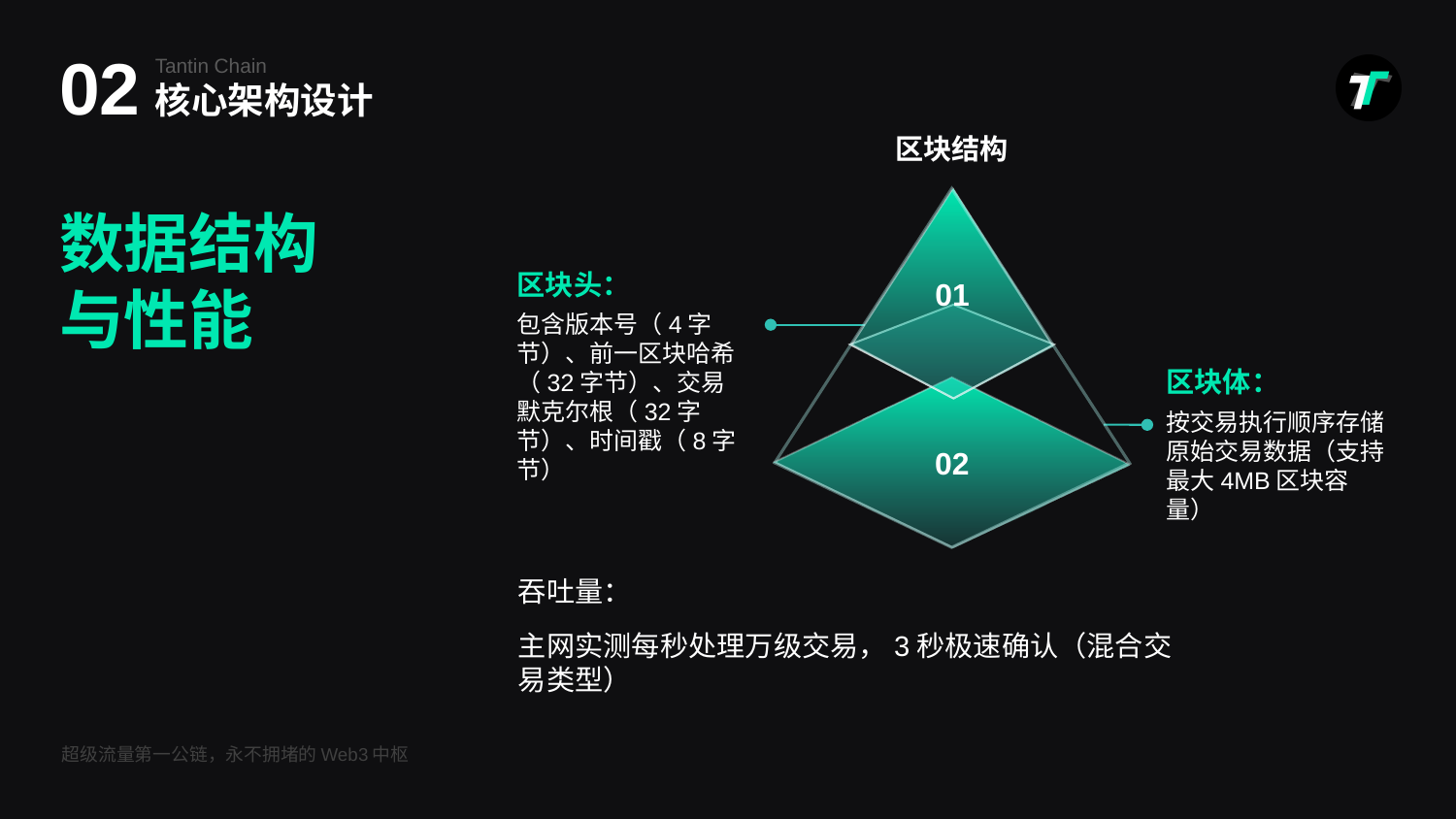

02
Tantin Chain
核心架构设计
区块结构

01
数据结构
与性能
区块头：

包含版本号（4字节）、前一区块哈希（32字节）、交易默克尔根（32字节）、时间戳（8字节）
区块体：
02
按交易执行顺序存储原始交易数据（支持最大4MB区块容量）
吞吐量：
主网实测每秒处理万级交易，3秒极速确认（混合交易类型）